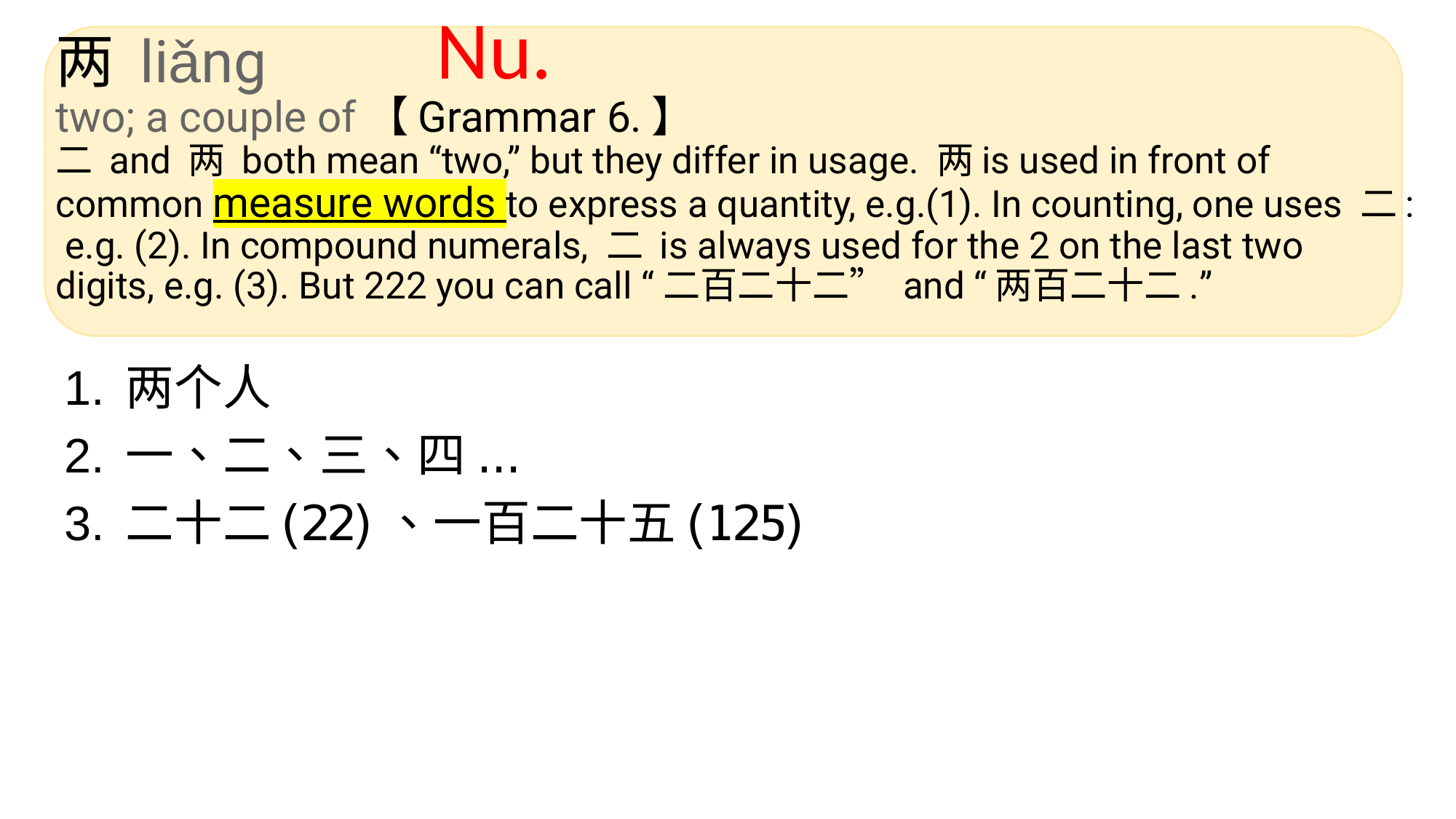

Nu.

# 两 liǎng two; a couple of【Grammar 6.】 二 and 两 both mean “two,” but they differ in usage. 两is used in front of common measure words to express a quantity, e.g.(1). In counting, one uses 二: e.g. (2). In compound numerals, 二 is always used for the 2 on the last two digits, e.g. (3). But 222 you can call “二百二十二” and “两百二十二.”
两个人
一、二、三、四...
二十二(22)、一百二十五(125)